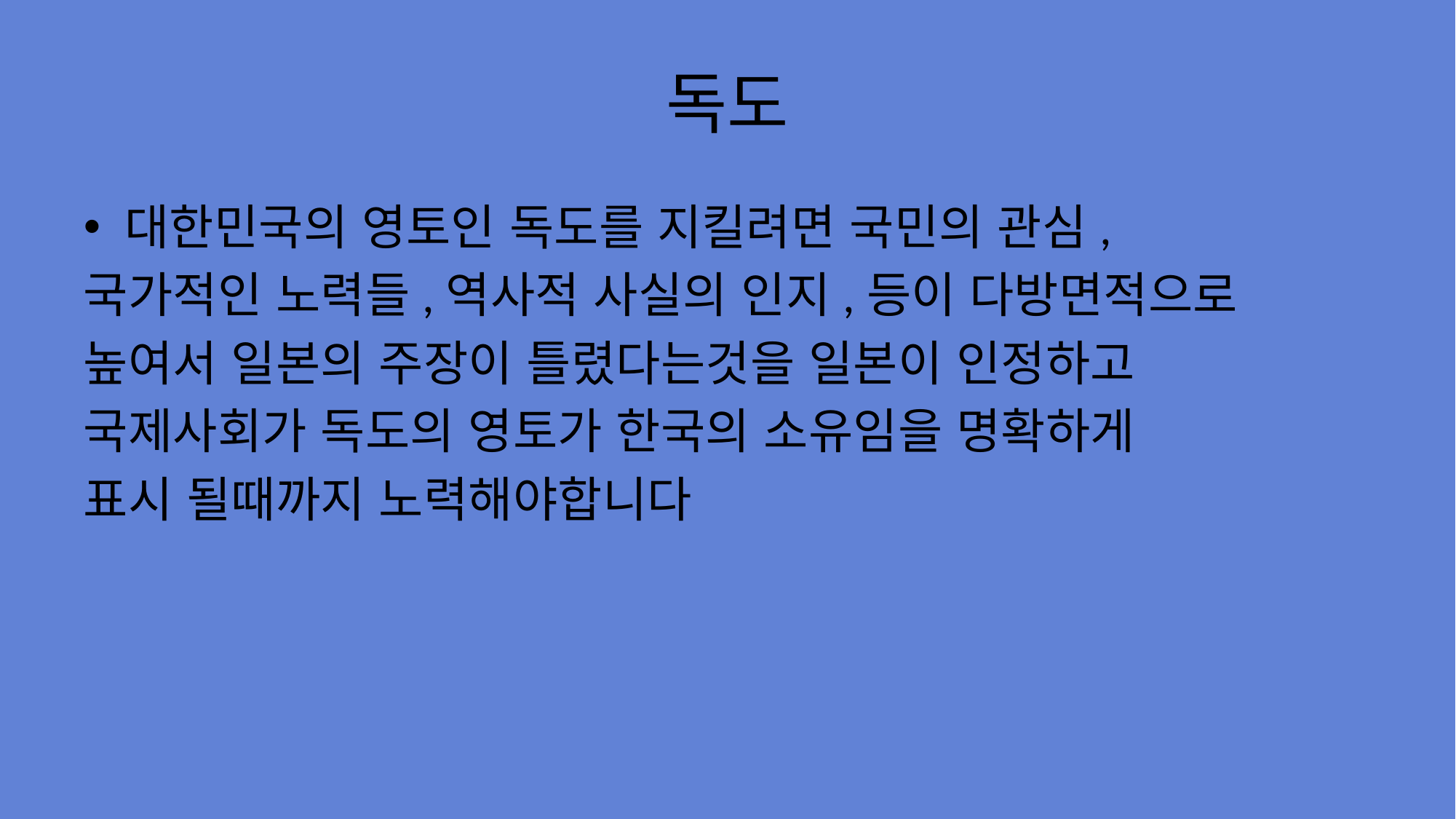

# 독도
대한민국의 영토인 독도를 지킬려면 국민의 관심,
국가적인 노력들,역사적 사실의 인지,등이 다방면적으로
높여서 일본의 주장이 틀렸다는것을 일본이 인정하고
국제사회가 독도의 영토가 한국의 소유임을 명확하게
표시 될때까지 노력해야합니다